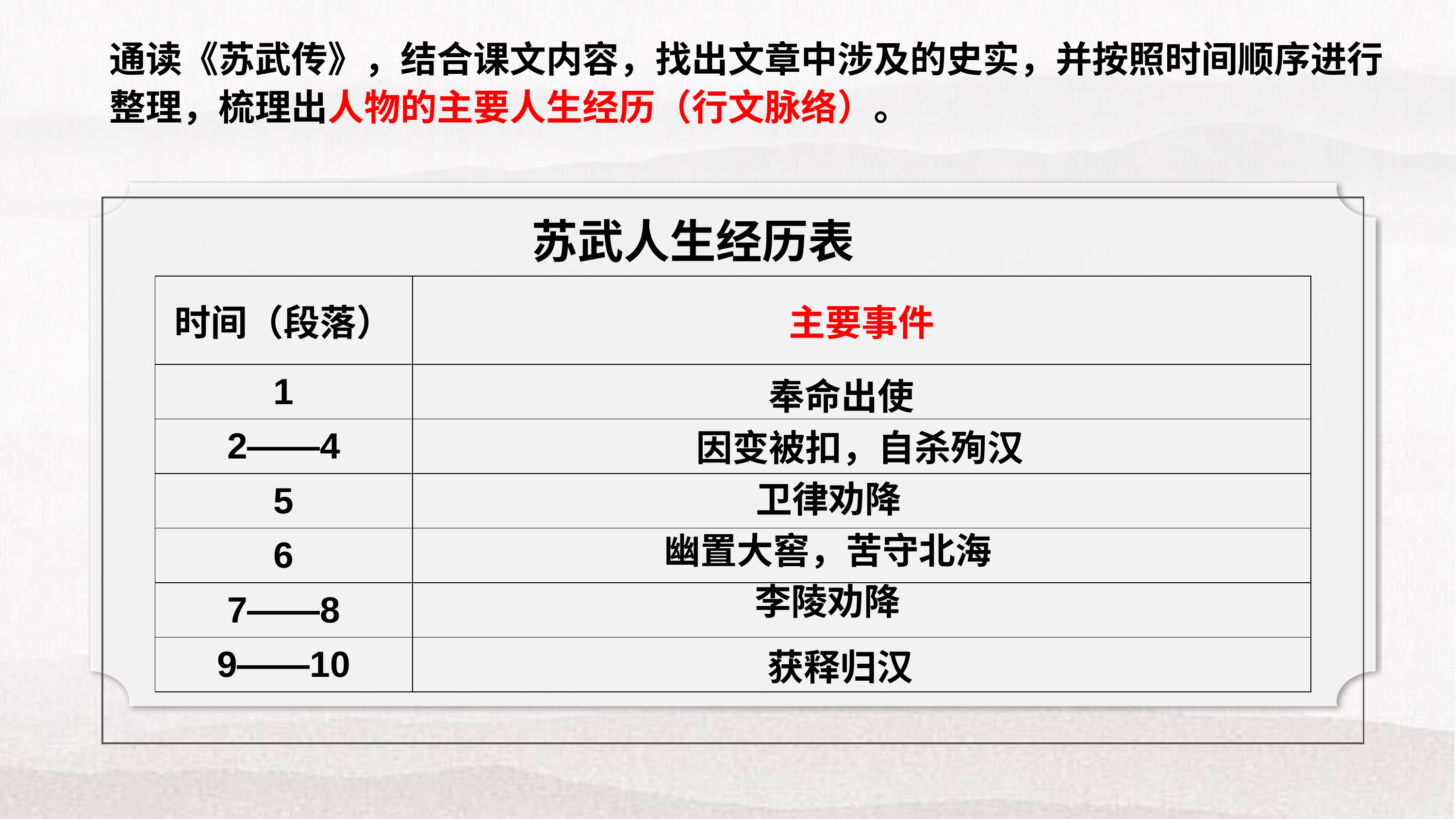

通读《苏武传》，结合课文内容，找出文章中涉及的史实，并按照时间顺序进行整理，梳理出人物的主要人生经历（行文脉络）。

 苏武人生经历表
| 时间（段落） | 主要事件 |
| --- | --- |
| 1 |  |
| 2——4 |  |
| 5 |  |
| 6 |  |
| 7——8 |  |
| 9——10 |  |
奉命出使
因变被扣，自杀殉汉
卫律劝降
幽置大窖，苦守北海
李陵劝降
获释归汉